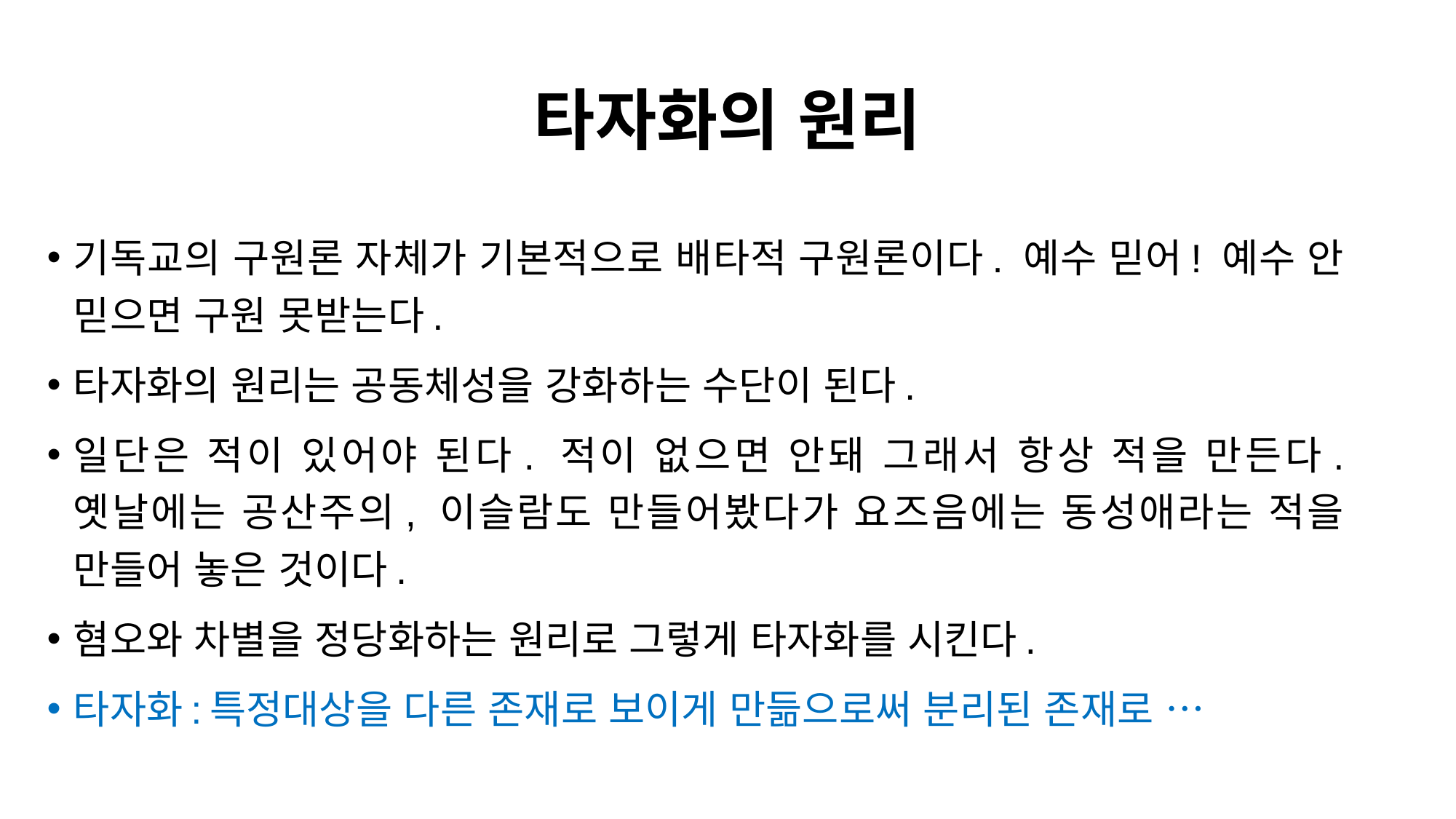

# 타자화의 원리
기독교의 구원론 자체가 기본적으로 배타적 구원론이다. 예수 믿어! 예수 안 믿으면 구원 못받는다.
타자화의 원리는 공동체성을 강화하는 수단이 된다.
일단은 적이 있어야 된다. 적이 없으면 안돼 그래서 항상 적을 만든다. 옛날에는 공산주의, 이슬람도 만들어봤다가 요즈음에는 동성애라는 적을 만들어 놓은 것이다.
혐오와 차별을 정당화하는 원리로 그렇게 타자화를 시킨다.
타자화:특정대상을 다른 존재로 보이게 만듦으로써 분리된 존재로 …